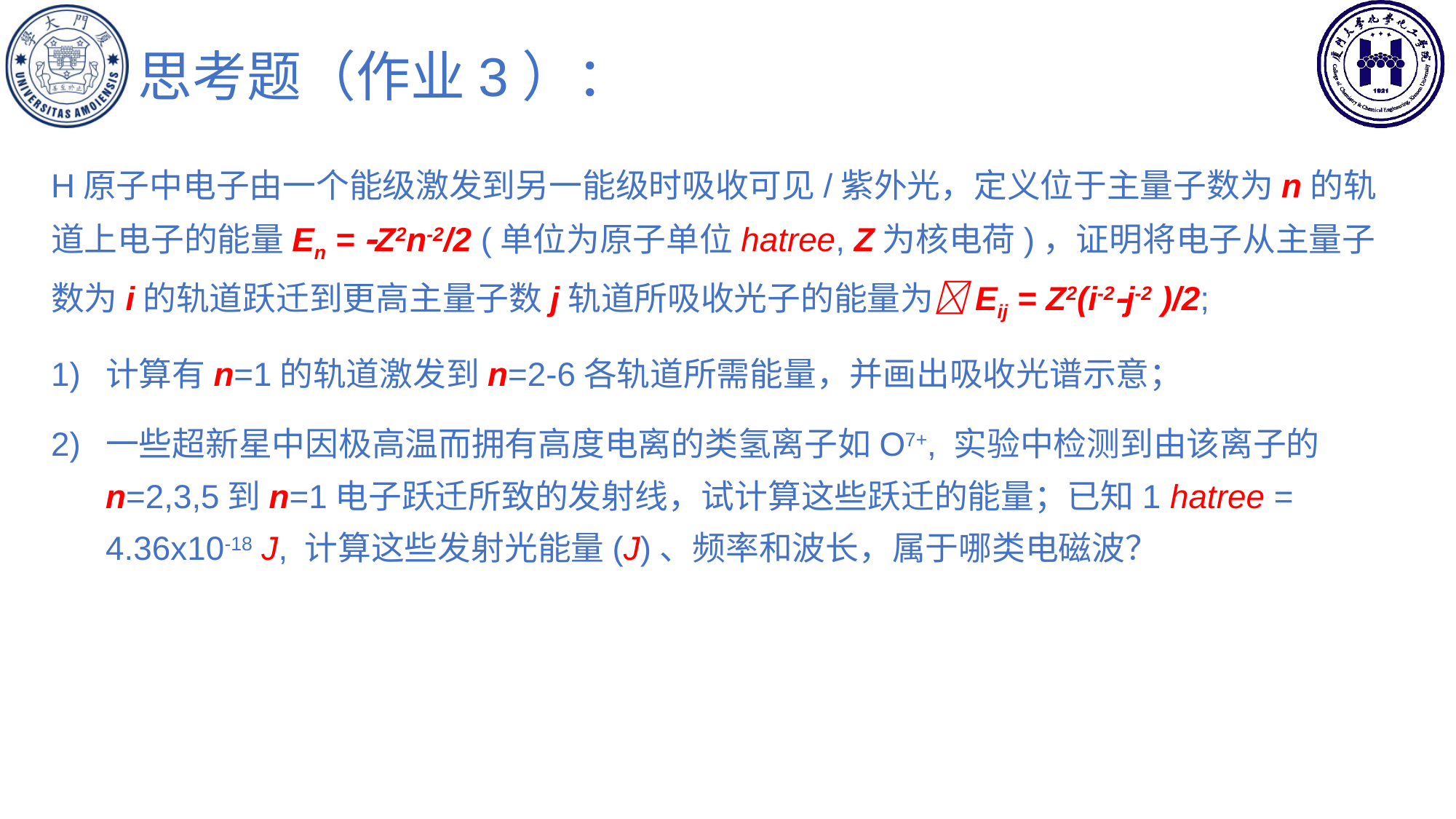

# 思考题（作业3）：
H原子中电子由一个能级激发到另一能级时吸收可见/紫外光，定义位于主量子数为n的轨道上电子的能量En = −Z2n-2/2 (单位为原子单位hatree, Z为核电荷)，证明将电子从主量子数为i的轨道跃迁到更高主量子数j轨道所吸收光子的能量为ΔEij = Z2(i-2−j-2 )/2;
计算有n=1的轨道激发到n=2-6各轨道所需能量，并画出吸收光谱示意；
一些超新星中因极高温而拥有高度电离的类氢离子如O7+, 实验中检测到由该离子的n=2,3,5到n=1电子跃迁所致的发射线，试计算这些跃迁的能量；已知1 hatree = 4.36x10-18 J, 计算这些发射光能量(J)、频率和波长，属于哪类电磁波？